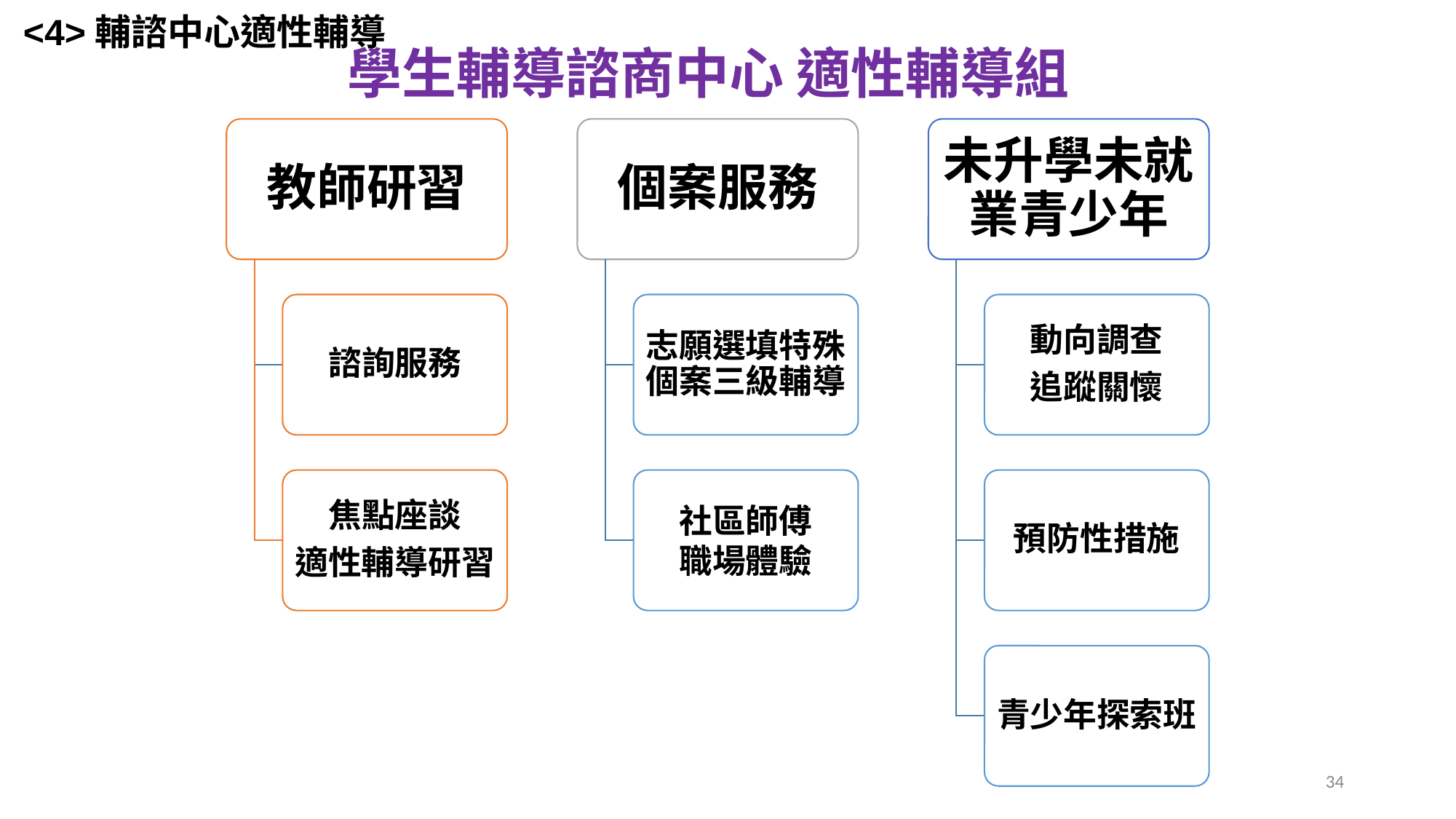

<4>輔諮中心適性輔導
# 學生輔導諮商中心 適性輔導組

教師研習
個案服務
未升學未就業青少年

諮詢服務
志願選填特殊個案三級輔導
動向調查
追蹤關懷

焦點座談
適性輔導研習
社區師傅
職場體驗
預防性措施

青少年探索班
34